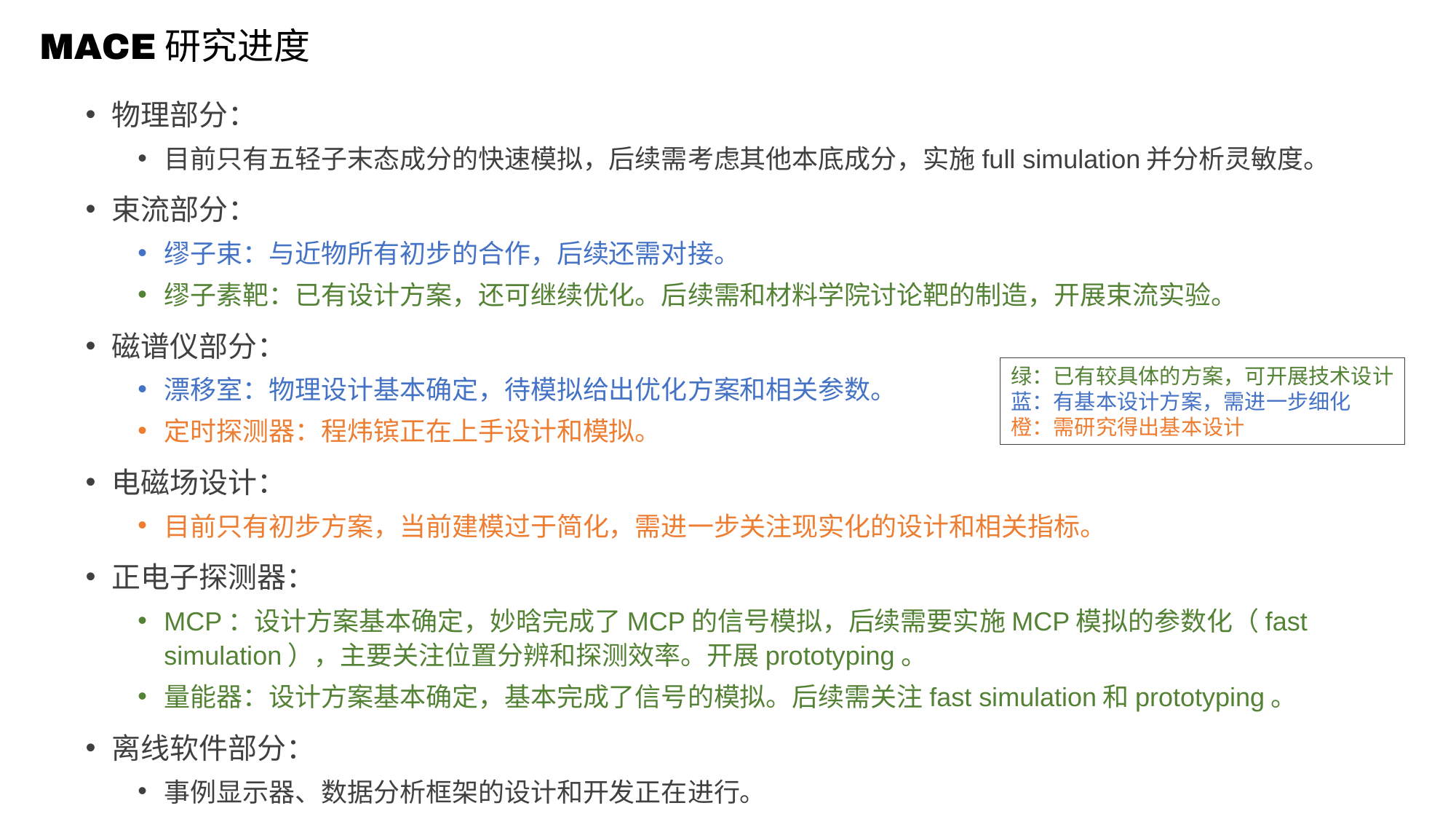

# MACE研究进度
物理部分：
目前只有五轻子末态成分的快速模拟，后续需考虑其他本底成分，实施full simulation并分析灵敏度。
束流部分：
缪子束：与近物所有初步的合作，后续还需对接。
缪子素靶：已有设计方案，还可继续优化。后续需和材料学院讨论靶的制造，开展束流实验。
磁谱仪部分：
漂移室：物理设计基本确定，待模拟给出优化方案和相关参数。
定时探测器：程炜镔正在上手设计和模拟。
电磁场设计：
目前只有初步方案，当前建模过于简化，需进一步关注现实化的设计和相关指标。
正电子探测器：
MCP：设计方案基本确定，妙晗完成了MCP的信号模拟，后续需要实施MCP模拟的参数化（fast simulation），主要关注位置分辨和探测效率。开展prototyping。
量能器：设计方案基本确定，基本完成了信号的模拟。后续需关注fast simulation和prototyping。
离线软件部分：
事例显示器、数据分析框架的设计和开发正在进行。
绿：已有较具体的方案，可开展技术设计
蓝：有基本设计方案，需进一步细化
橙：需研究得出基本设计